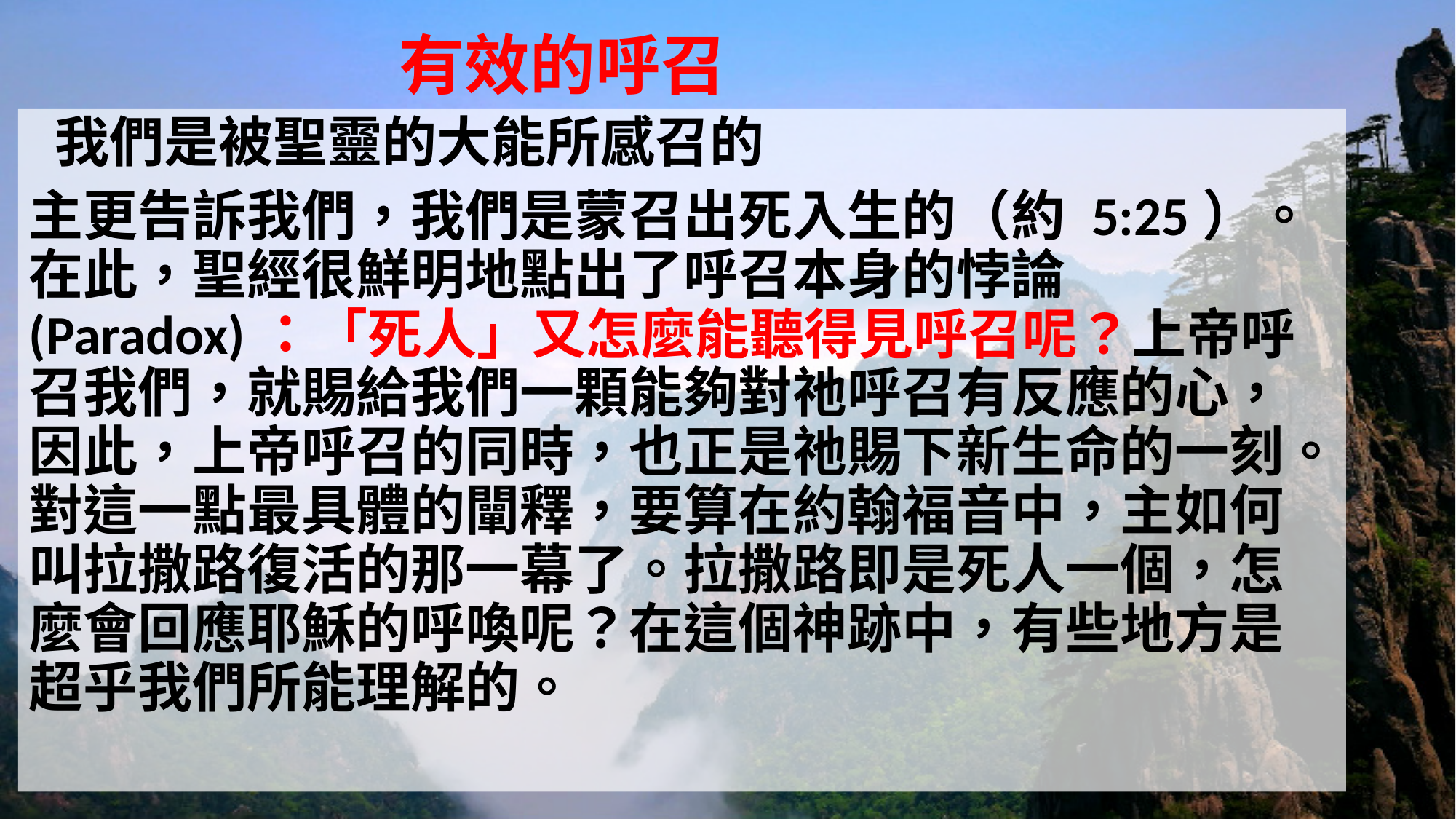

# 有效的呼召
 我們是被聖靈的大能所感召的
主更告訴我們，我們是蒙召出死入生的（約 5:25）。 在此，聖經很鮮明地點出了呼召本身的悖論(Paradox)：「死人」又怎麼能聽得見呼召呢？上帝呼召我們，就賜給我們一顆能夠對祂呼召有反應的心，因此，上帝呼召的同時，也正是祂賜下新生命的一刻。對這一點最具體的闡釋，要算在約翰福音中，主如何叫拉撒路復活的那一幕了。拉撒路即是死人一個，怎麼會回應耶穌的呼喚呢？在這個神跡中，有些地方是超乎我們所能理解的。